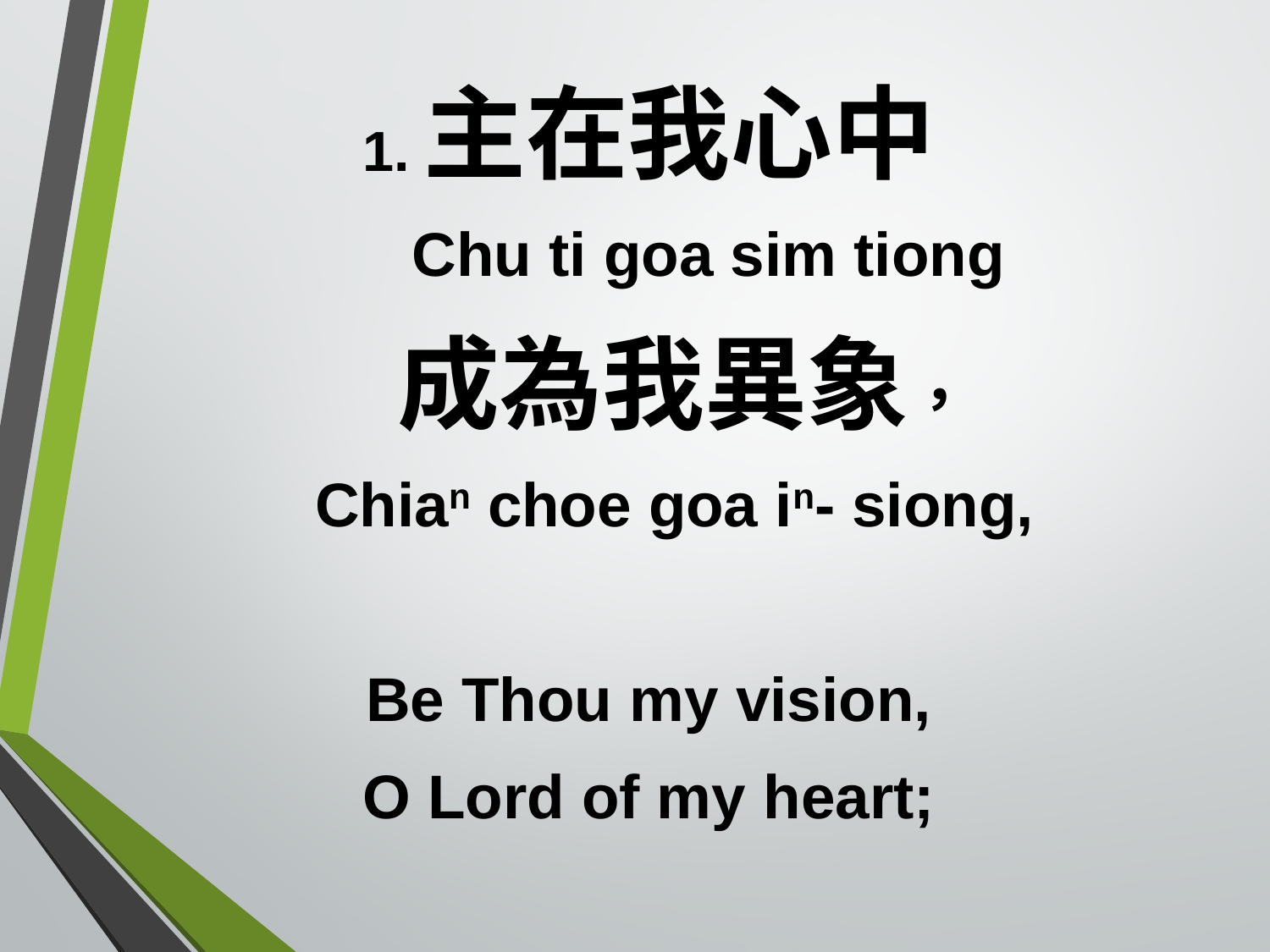

1.主在我心中
       Chu ti goa sim tiong
  成為我異象，
   Chian choe goa in- siong,

Be Thou my vision,
O Lord of my heart;